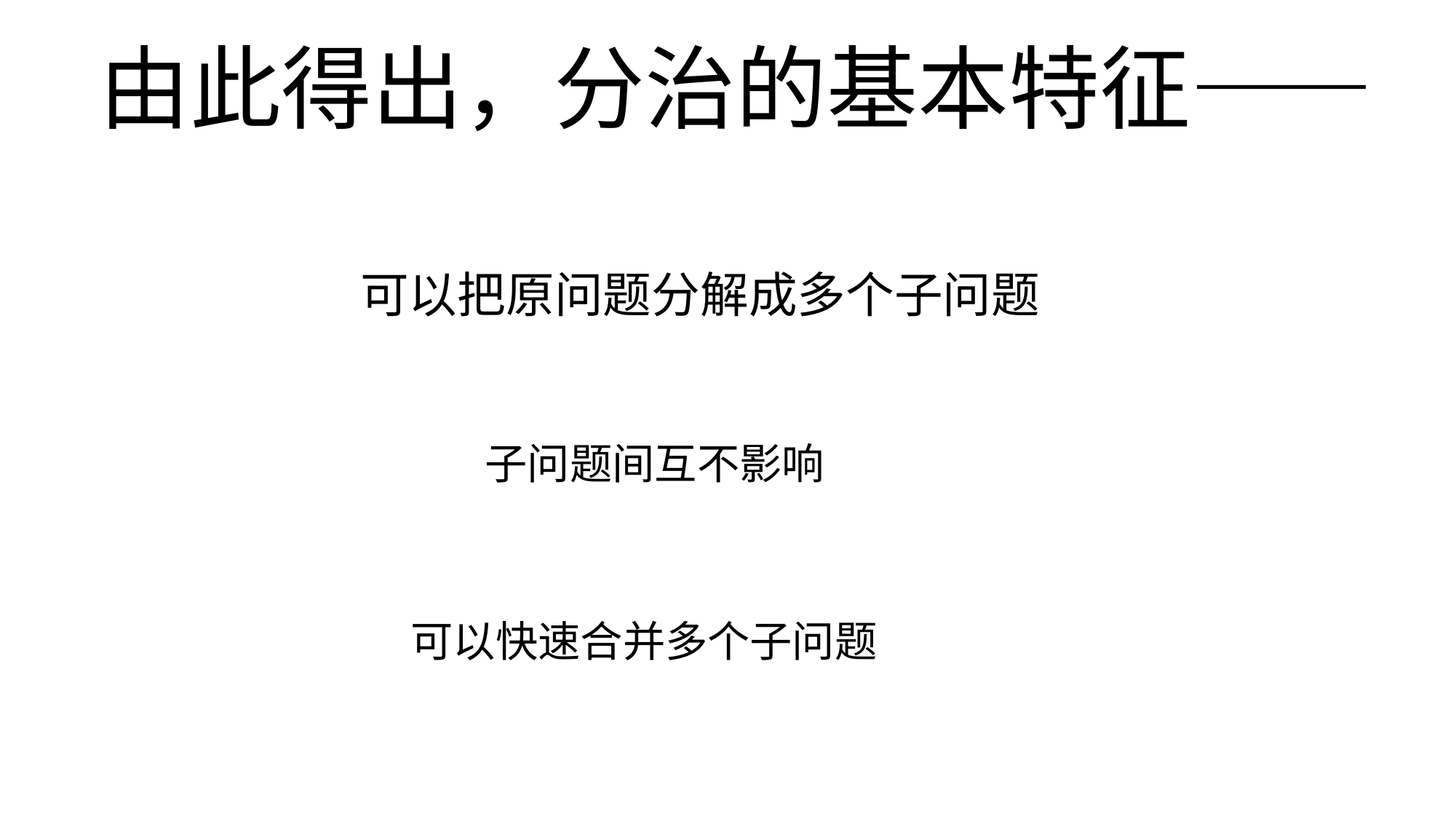

由此得出，分治的基本特征——
可以把原问题分解成多个子问题
子问题间互不影响
可以快速合并多个子问题